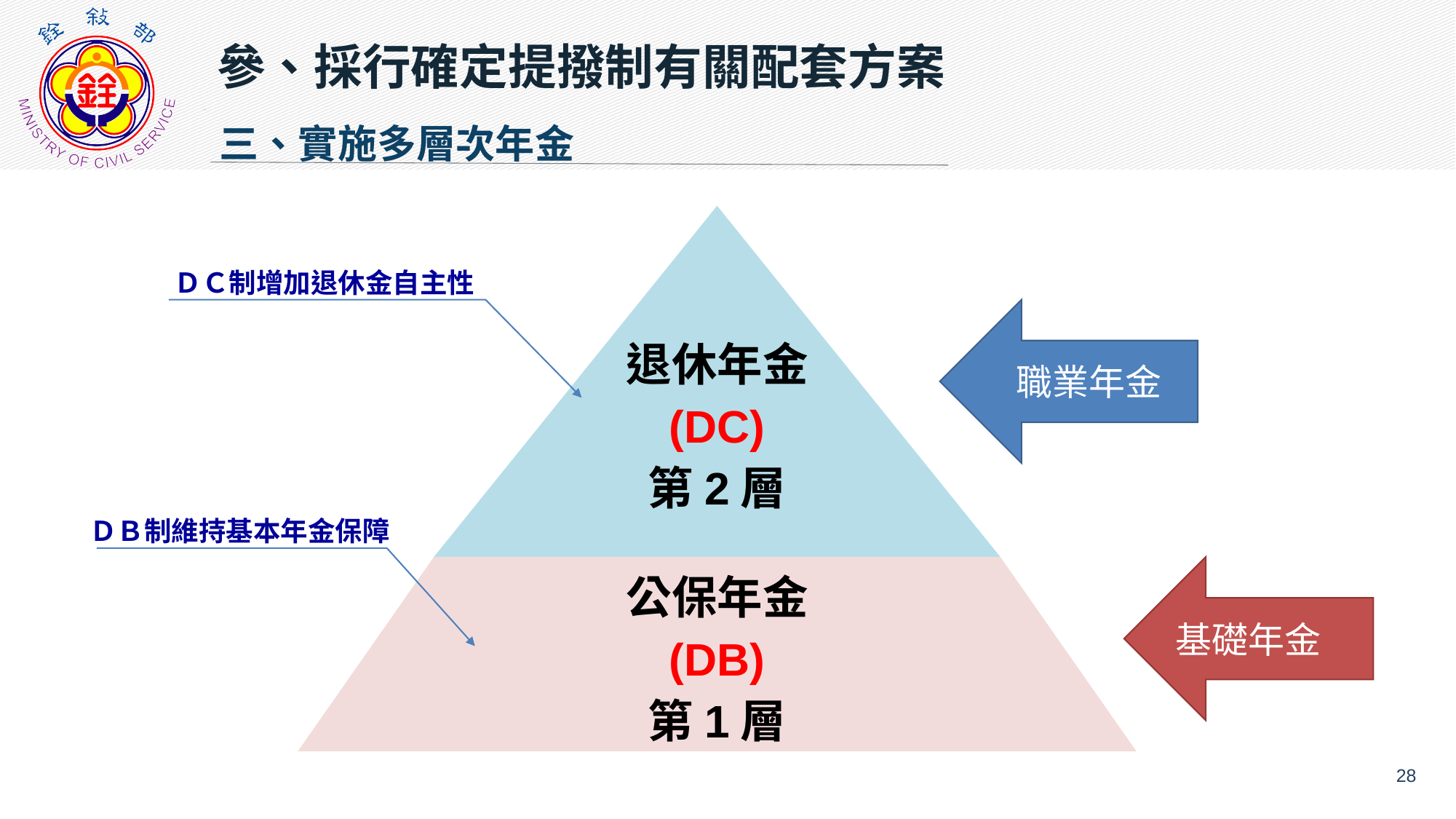

參、採行確定提撥制有關配套方案
三、實施多層次年金

退休年金
(DC)
第2層
公保年金
(DB)
第1層
ＤＣ制增加退休金自主性

職業年金
ＤＢ制維持基本年金保障

基礎年金